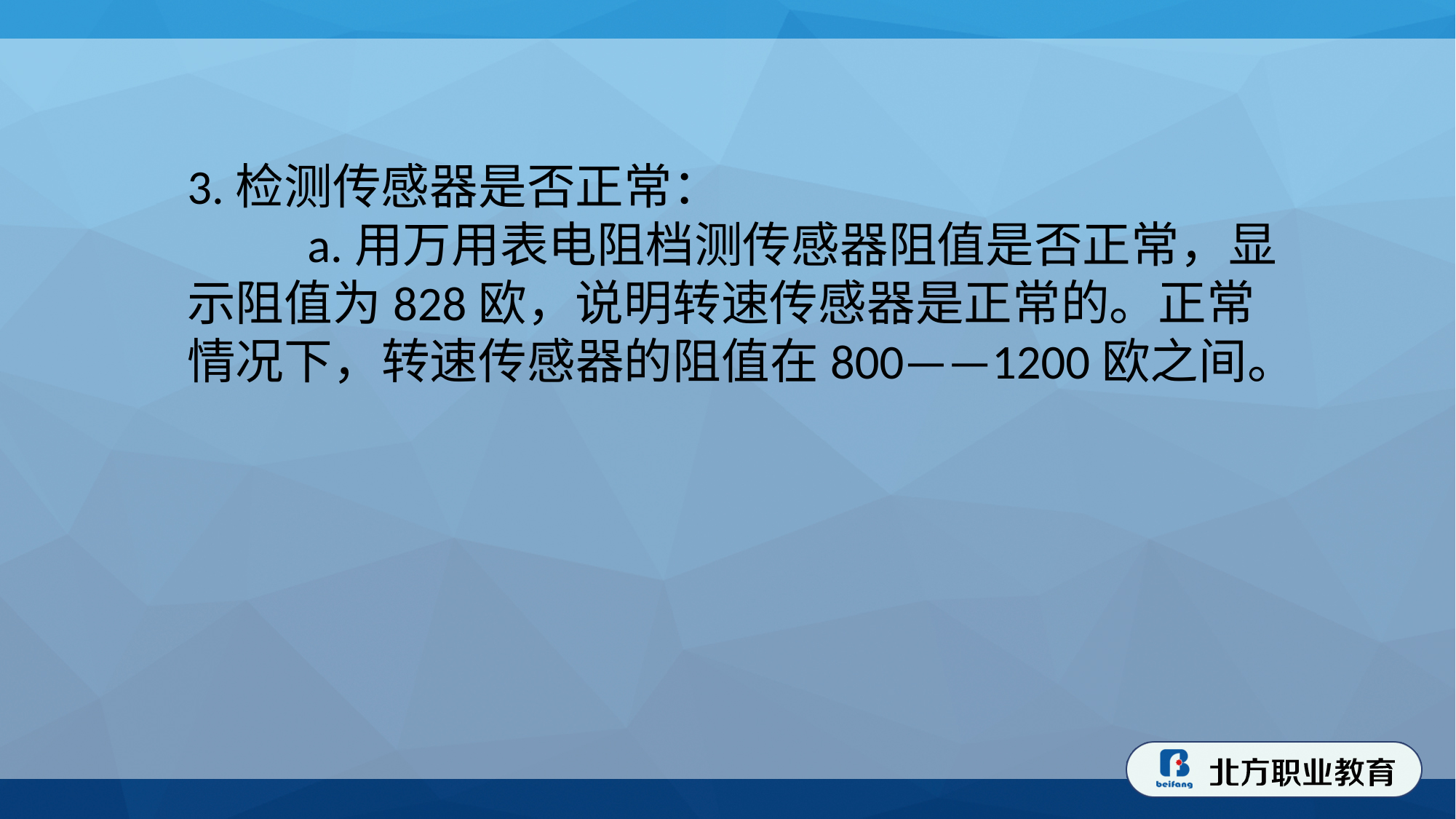

3.检测传感器是否正常：
           a.用万用表电阻档测传感器阻值是否正常，显示阻值为828欧，说明转速传感器是正常的。正常情况下，转速传感器的阻值在800——1200欧之间。